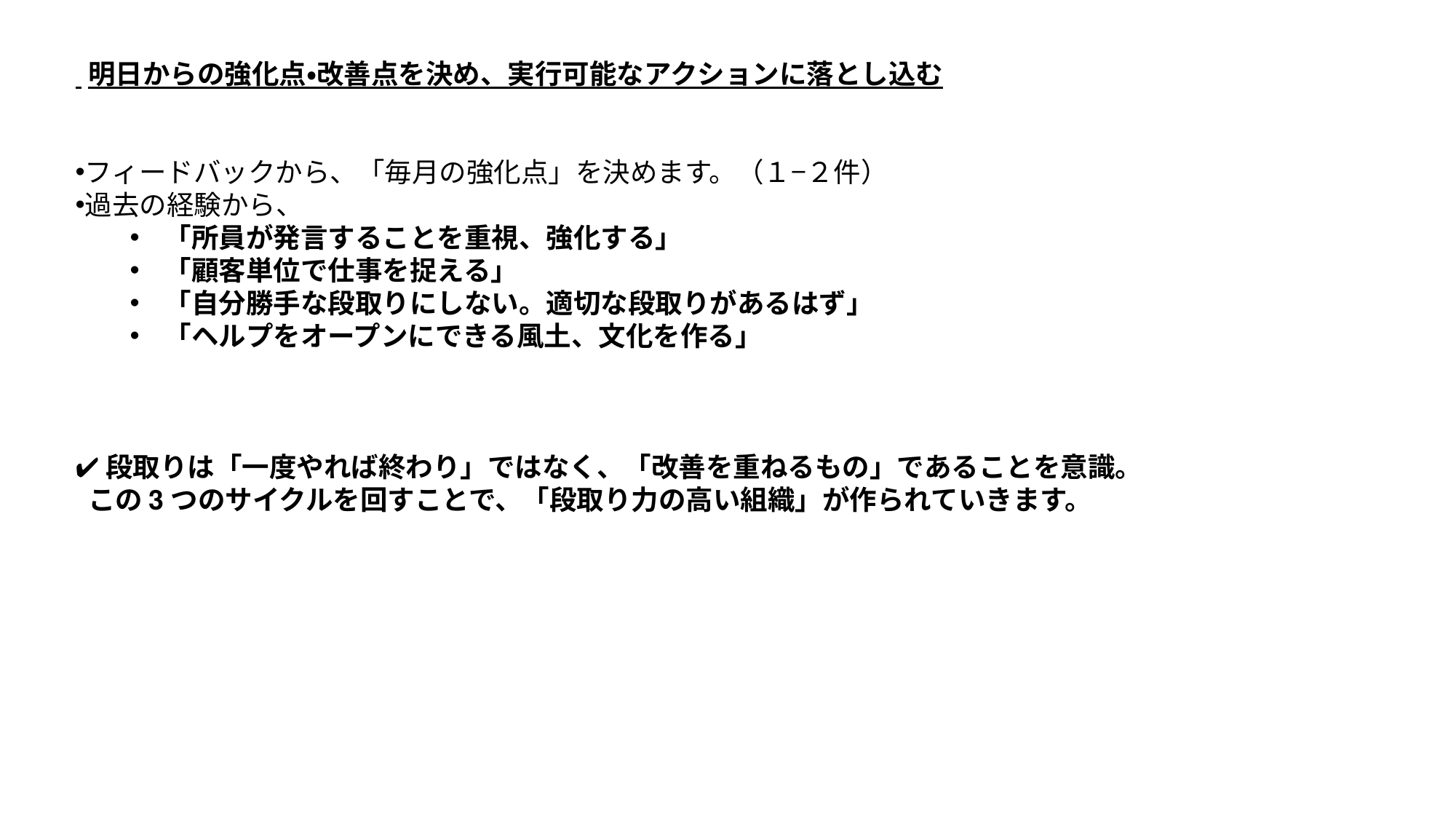

明日からの強化点・改善点を決め、実行可能なアクションに落とし込む

フィードバックから、「毎月の強化点」を決めます。（１−２件）
過去の経験から、
「所員が発言することを重視、強化する」
「顧客単位で仕事を捉える」
「自分勝手な段取りにしない。適切な段取りがあるはず」
「ヘルプをオープンにできる風土、文化を作る」

✔️段取りは「一度やれば終わり」ではなく、「改善を重ねるもの」であることを意識。
 この3つのサイクルを回すことで、「段取り力の高い組織」が作られていきます。